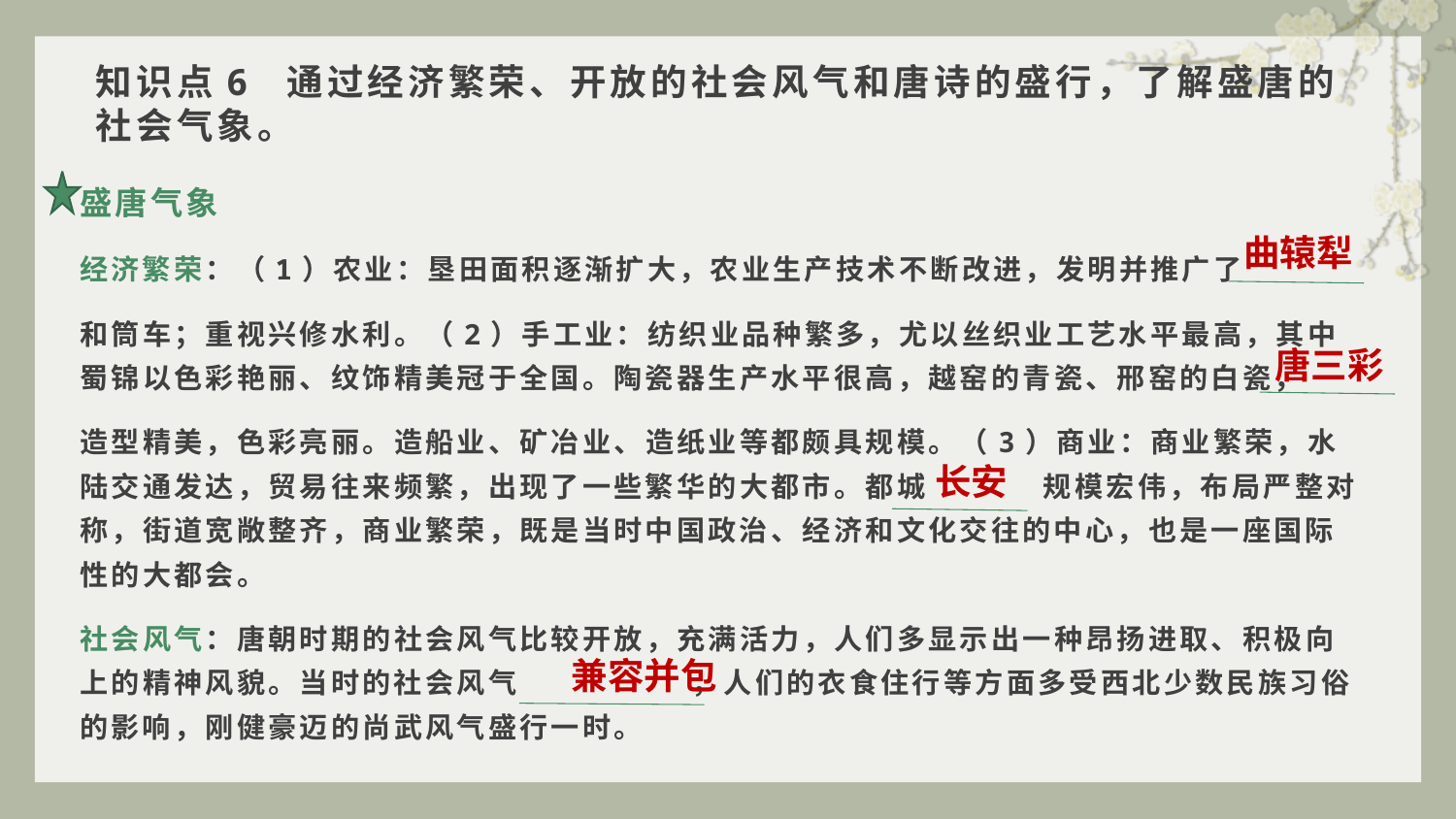

# 知识点6 通过经济繁荣、开放的社会风气和唐诗的盛行，了解盛唐的社会气象。

盛唐气象
经济繁荣：（1）农业：垦田面积逐渐扩大，农业生产技术不断改进，发明并推广了
和筒车；重视兴修水利。（2）手工业：纺织业品种繁多，尤以丝织业工艺水平最高，其中蜀锦以色彩艳丽、纹饰精美冠于全国。陶瓷器生产水平很高，越窑的青瓷、邢窑的白瓷，
造型精美，色彩亮丽。造船业、矿冶业、造纸业等都颇具规模。（3）商业：商业繁荣，水陆交通发达，贸易往来频繁，出现了一些繁华的大都市。都城            规模宏伟，布局严整对称，街道宽敞整齐，商业繁荣，既是当时中国政治、经济和文化交往的中心，也是一座国际性的大都会。
社会风气：唐朝时期的社会风气比较开放，充满活力，人们多显示出一种昂扬进取、积极向上的精神风貌。当时的社会风气                  ，人们的衣食住行等方面多受西北少数民族习俗的影响，刚健豪迈的尚武风气盛行一时。

曲辕犁
唐三彩
长安
兼容并包